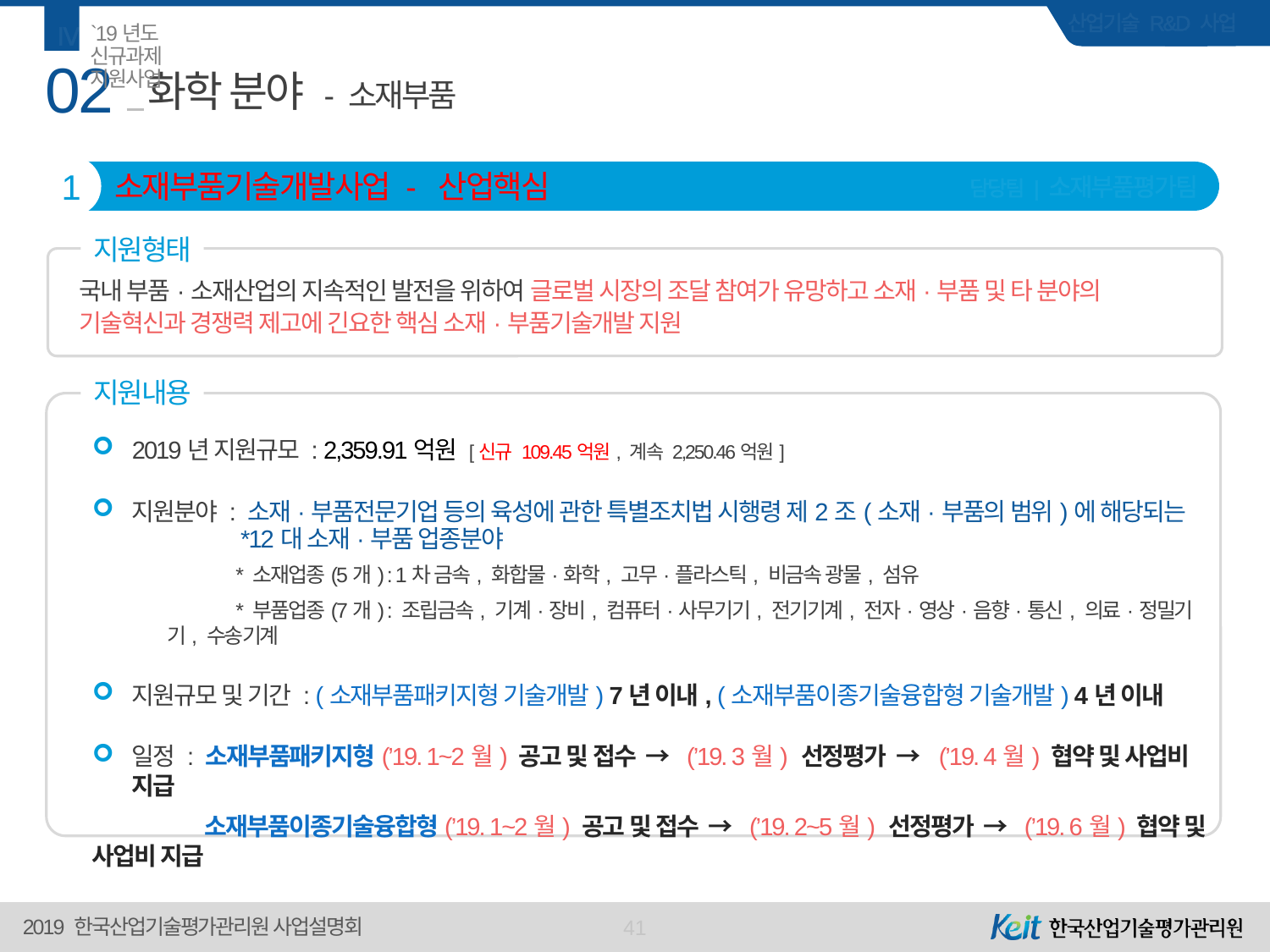

Ⅳ
`19년도 신규과제 지원사업
02
# 화학 분야 - 소재부품
1
소재부품기술개발사업 -  산업핵심
담당팀 | 소재부품평가팀
지원형태

국내 부품·소재산업의 지속적인 발전을 위하여 글로벌 시장의 조달 참여가 유망하고 소재·부품 및 타 분야의 기술혁신과 경쟁력 제고에 긴요한 핵심 소재·부품기술개발 지원
지원내용

2019년 지원규모 : 2,359.91억원 [신규 109.45억원, 계속 2,250.46억원]

지원분야 : 소재·부품전문기업 등의 육성에 관한 특별조치법 시행령 제2조(소재·부품의 범위)에 해당되는
                            *12대 소재·부품 업종분야
                * 소재업종(5개) : 1차 금속, 화합물·화학, 고무·플라스틱, 비금속 광물, 섬유
                * 부품업종(7개) : 조립금속, 기계·장비, 컴퓨터·사무기기, 전기기계, 전자·영상·음향·통신, 의료·정밀기기, 수송기계

지원규모 및 기간 : (소재부품패키지형 기술개발) 7년 이내, (소재부품이종기술융합형 기술개발) 4년 이내

일정 : 소재부품패키지형(’19. 1~2월) 공고 및 접수  →  (’19. 3월) 선정평가  →  (’19. 4월) 협약 및 사업비 지급
                    소재부품이종기술융합형(’19. 1~2월) 공고 및 접수  →  (’19. 2~5월) 선정평가  →  (’19. 6월) 협약 및 사업비 지급
41